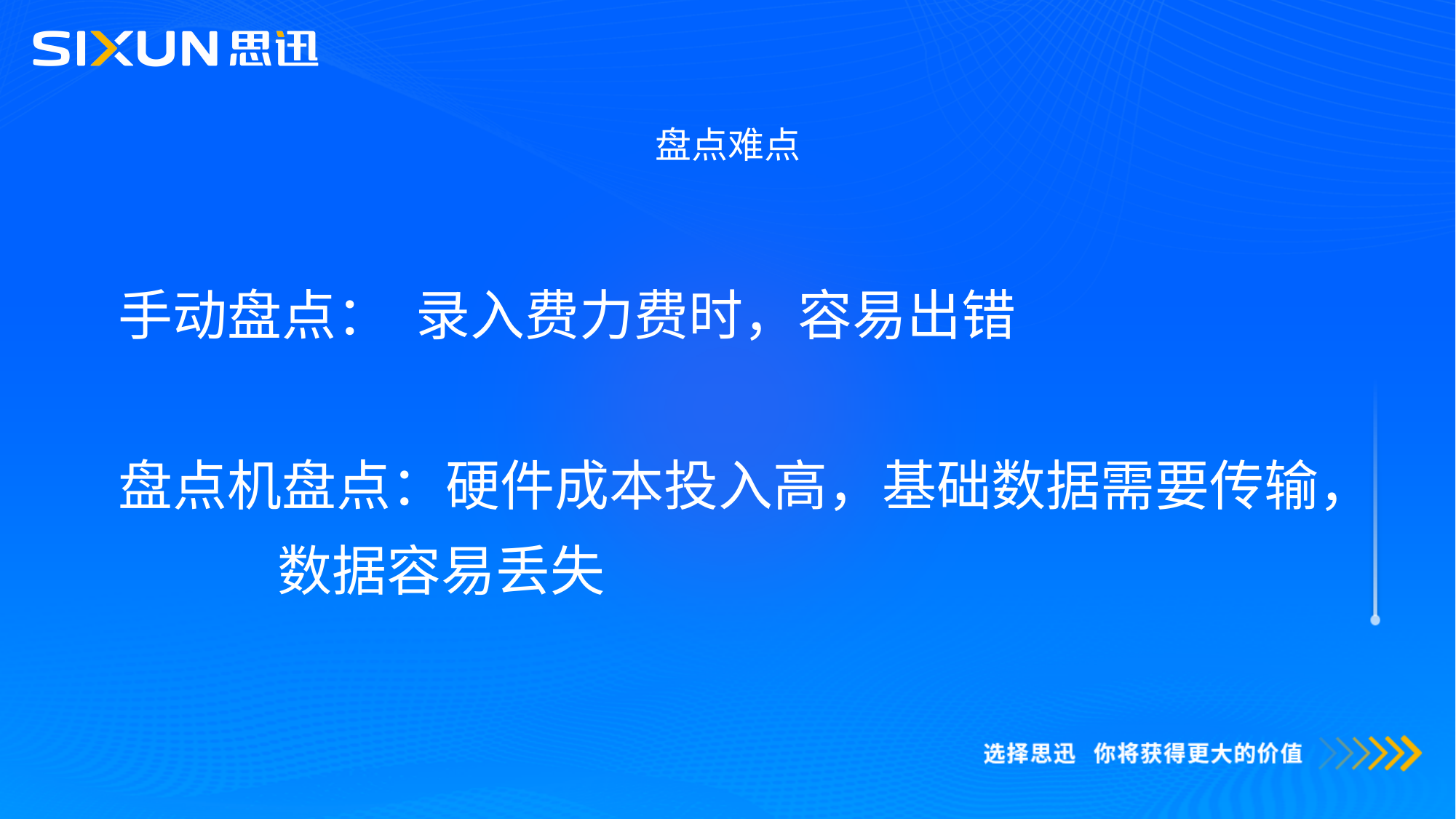

盘点难点
手动盘点：  录入费力费时，容易出错

盘点机盘点：硬件成本投入高，基础数据需要传输，
            数据容易丢失